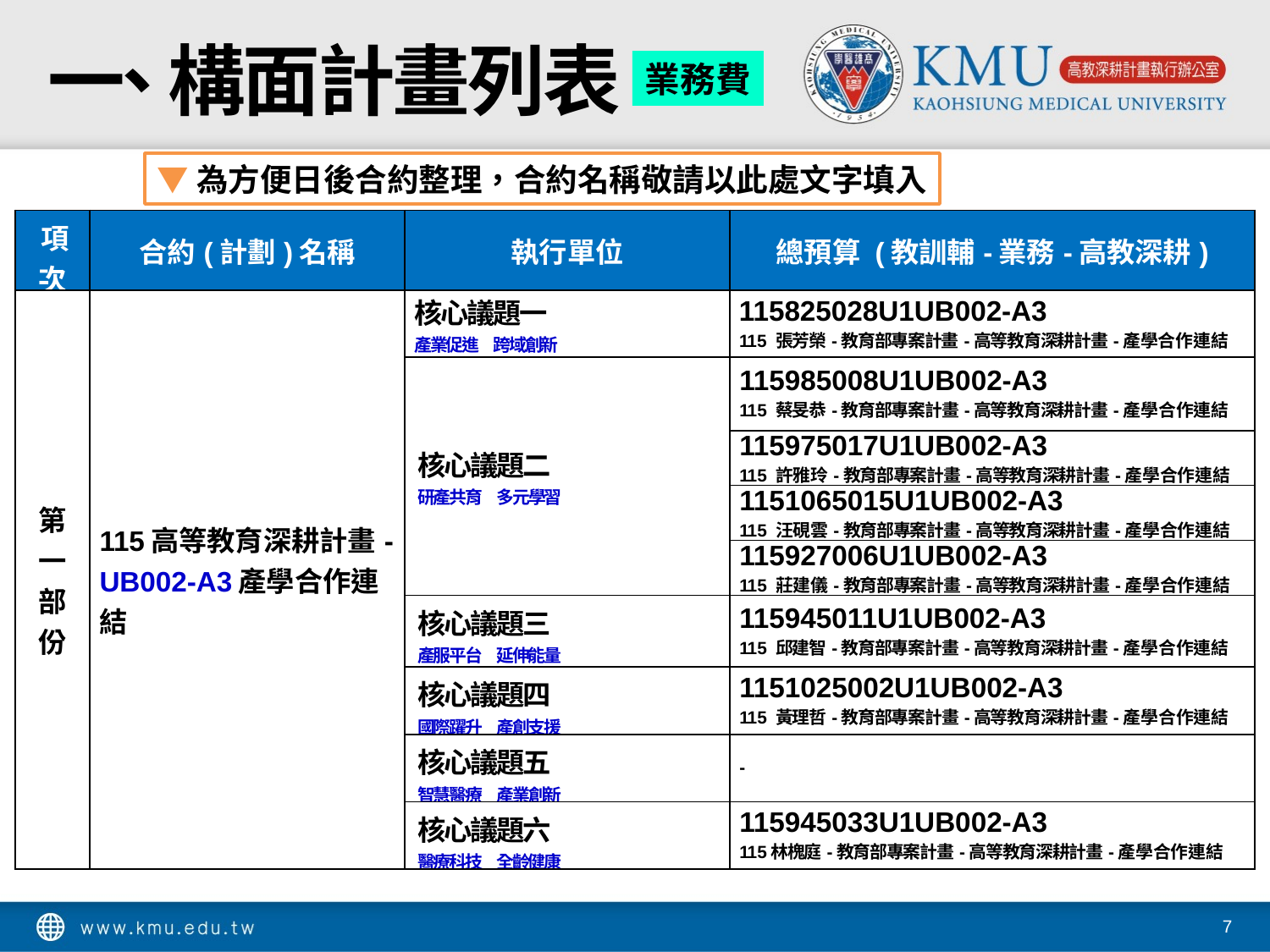

# 一、 構面計畫列表
業務費
▼為方便日後合約整理，合約名稱敬請以此處文字填入
| 項次 | 合約(計劃)名稱 | 執行單位 | 總預算 (教訓輔-業務-高教深耕) |
| --- | --- | --- | --- |
| 第一部份 | 115高等教育深耕計畫-UB002-A3產學合作連結 | 核心議題一 產業促進　跨域創新 | 115825028U1UB002-A3 115 張芳榮-教育部專案計畫-高等教育深耕計畫-產學合作連結 |
|  |  | 核心議題二 研產共育　多元學習 | 115985008U1UB002-A3 115 蔡旻恭-教育部專案計畫-高等教育深耕計畫-產學合作連結 |
|  |  |  | 115975017U1UB002-A3 115 許雅玲-教育部專案計畫-高等教育深耕計畫-產學合作連結 |
|  |  |  | 1151065015U1UB002-A3 115 汪硯雲-教育部專案計畫-高等教育深耕計畫-產學合作連結 |
|  |  |  | 115927006U1UB002-A3 115 莊建儀-教育部專案計畫-高等教育深耕計畫-產學合作連結 |
|  |  | 核心議題三 產服平台　延伸能量 | 115945011U1UB002-A3 115 邱建智-教育部專案計畫-高等教育深耕計畫-產學合作連結 |
|  |  | 核心議題四 國際躍升　產創支援 | 1151025002U1UB002-A3 115 黃理哲-教育部專案計畫-高等教育深耕計畫-產學合作連結 |
|  |  | 核心議題五 智慧醫療　產業創新 | - |
|  |  | 核心議題六 醫療科技　全齡健康 | 115945033U1UB002-A3 115林槐庭-教育部專案計畫-高等教育深耕計畫-產學合作連結 |
7